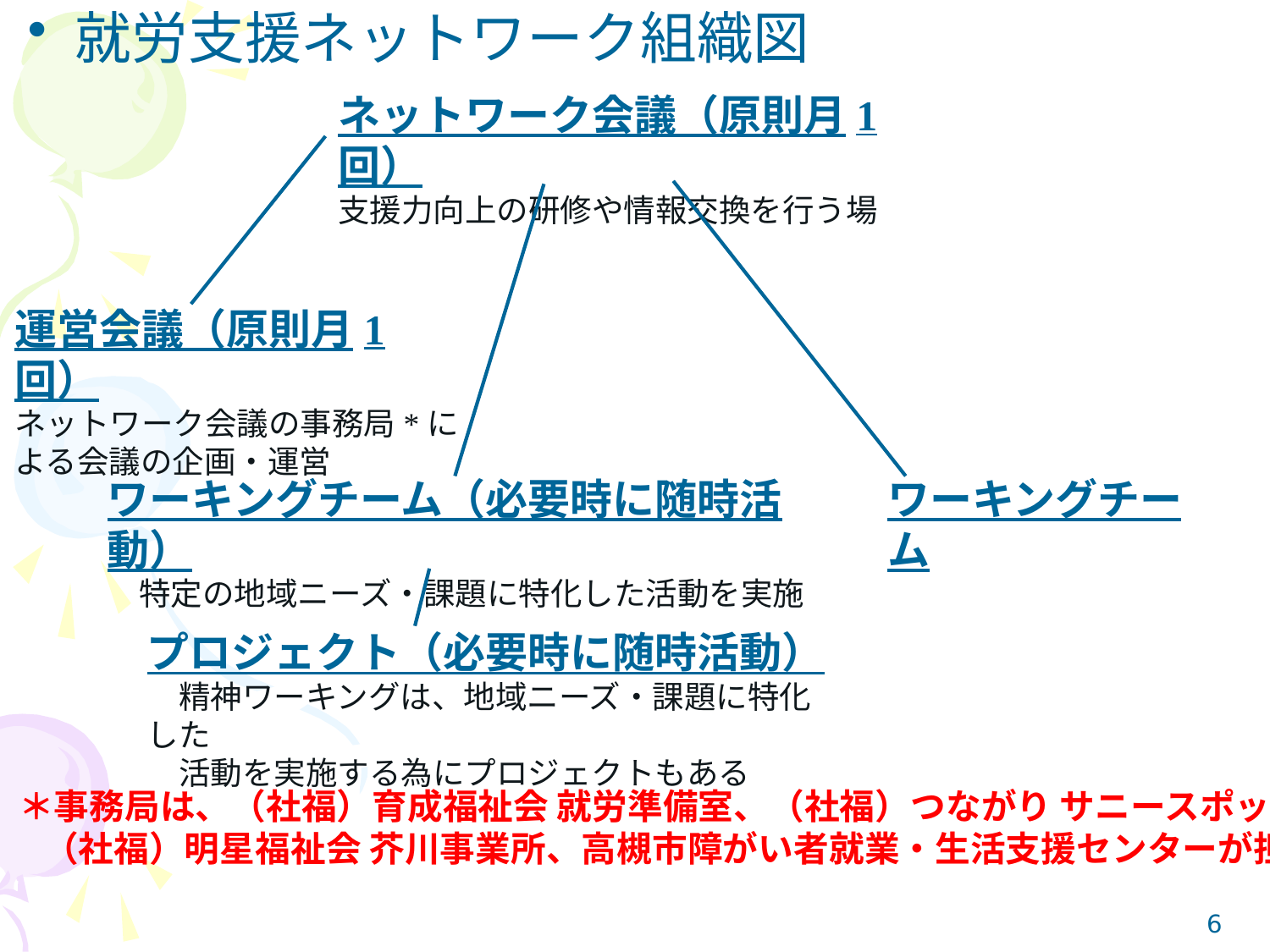

就労支援ネットワーク組織図
ネットワーク会議（原則月1回）
支援力向上の研修や情報交換を行う場

運営会議（原則月1回）
ネットワーク会議の事務局*による会議の企画・運営
ワーキングチーム（必要時に随時活動）
　特定の地域ニーズ・課題に特化した活動を実施
ワーキングチーム

プロジェクト（必要時に随時活動）
　精神ワーキングは、地域ニーズ・課題に特化した
　活動を実施する為にプロジェクトもある

＊事務局は、（社福）育成福祉会 就労準備室、（社福）つながり サニースポット、
  （社福）明星福祉会 芥川事業所、高槻市障がい者就業・生活支援センターが担う。

6